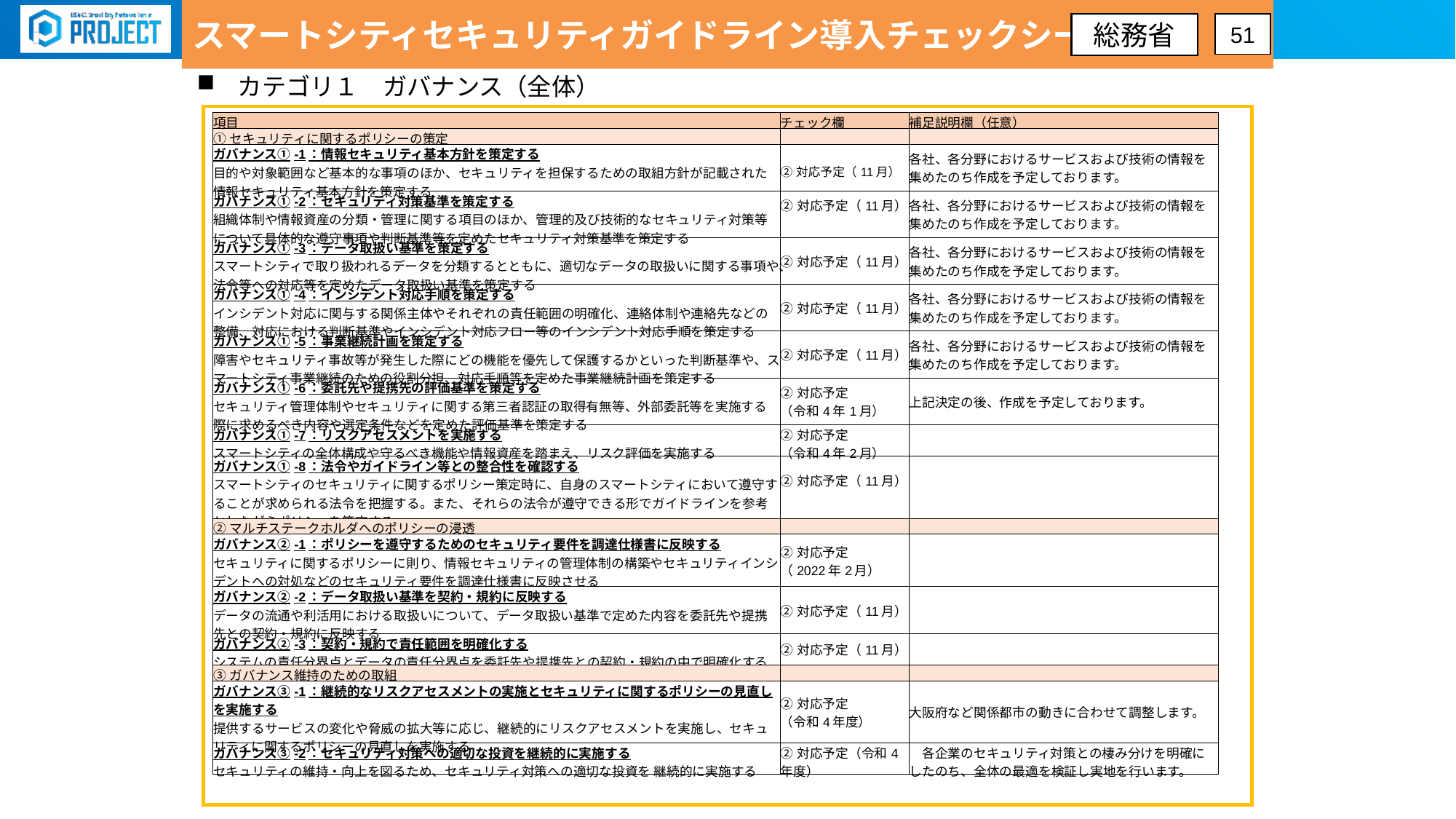

スマートシティセキュリティガイドライン導入チェックシート
51
総務省
カテゴリ１　ガバナンス（全体）

| 項目 | チェック欄 | 補足説明欄（任意） |
| --- | --- | --- |
| ①セキュリティに関するポリシーの策定 |  |  |
| ガバナンス①-1：情報セキュリティ基本方針を策定する 目的や対象範囲など基本的な事項のほか、セキュリティを担保するための取組方針が記載された情報セキュリティ基本方針を策定する | ②対応予定（11月） | 各社、各分野におけるサービスおよび技術の情報を集めたのち作成を予定しております。 |
| ガバナンス①-2：セキュリティ対策基準を策定する 組織体制や情報資産の分類・管理に関する項目のほか、管理的及び技術的なセキュリティ対策等について具体的な遵守事項や判断基準等を定めたセキュリティ対策基準を策定する | ②対応予定（11月） | 各社、各分野におけるサービスおよび技術の情報を集めたのち作成を予定しております。 |
| ガバナンス①-3：データ取扱い基準を策定する スマートシティで取り扱われるデータを分類するとともに、適切なデータの取扱いに関する事項や、法令等への対応等を定めたデータ取扱い基準を策定する | ②対応予定（11月） | 各社、各分野におけるサービスおよび技術の情報を集めたのち作成を予定しております。 |
| ガバナンス①-4：インシデント対応手順を策定する インシデント対応に関与する関係主体やそれぞれの責任範囲の明確化、連絡体制や連絡先などの整備、対応における判断基準やインシデント対応フロー等のインシデント対応手順を策定する | ②対応予定（11月） | 各社、各分野におけるサービスおよび技術の情報を集めたのち作成を予定しております。 |
| ガバナンス①-5：事業継続計画を策定する 障害やセキュリティ事故等が発生した際にどの機能を優先して保護するかといった判断基準や、スマートシティ事業継続のための役割分担、対応手順等を定めた事業継続計画を策定する | ②対応予定（11月） | 各社、各分野におけるサービスおよび技術の情報を集めたのち作成を予定しております。 |
| ガバナンス①-6：委託先や提携先の評価基準を策定する セキュリティ管理体制やセキュリティに関する第三者認証の取得有無等、外部委託等を実施する際に求めるべき内容や選定条件などを定めた評価基準を策定する | ②対応予定 （令和4年1月） | 上記決定の後、作成を予定しております。 |
| ガバナンス①-7：リスクアセスメントを実施する スマートシティの全体構成や守るべき機能や情報資産を踏まえ、リスク評価を実施する | ②対応予定 （令和4年2月） |  |
| ガバナンス①-8：法令やガイドライン等との整合性を確認する スマートシティのセキュリティに関するポリシー策定時に、自身のスマートシティにおいて遵守することが求められる法令を把握する。また、それらの法令が遵守できる形でガイドラインを参考としながらポリシーを策定する。 | ②対応予定（11月） |  |
| ②マルチステークホルダへのポリシーの浸透 |  |  |
| ガバナンス②-1：ポリシーを遵守するためのセキュリティ要件を調達仕様書に反映する セキュリティに関するポリシーに則り、情報セキュリティの管理体制の構築やセキュリティインシデントへの対処などのセキュリティ要件を調達仕様書に反映させる | ②対応予定 （2022年2月） |  |
| ガバナンス②-2：データ取扱い基準を契約・規約に反映する データの流通や利活用における取扱いについて、データ取扱い基準で定めた内容を委託先や提携先との契約・規約に反映する | ②対応予定（11月） |  |
| ガバナンス②-3：契約・規約で責任範囲を明確化する システムの責任分界点とデータの責任分界点を委託先や提携先との契約・規約の中で明確化する | ②対応予定（11月） |  |
| ③ガバナンス維持のための取組 |  |  |
| ガバナンス③-1：継続的なリスクアセスメントの実施とセキュリティに関するポリシーの見直しを実施する 提供するサービスの変化や脅威の拡大等に応じ、継続的にリスクアセスメントを実施し、セキュリティに関するポリシーの見直しを実施する | ②対応予定 （令和4年度） | 大阪府など関係都市の動きに合わせて調整します。 |
| ガバナンス③-2：セキュリティ対策への適切な投資を継続的に実施する セキュリティの維持・向上を図るため、セキュリティ対策への適切な投資を 継続的に実施する | ②対応予定（令和4年度） | 各企業のセキュリティ対策との棲み分けを明確にしたのち、全体の最適を検証し実地を行います。 |